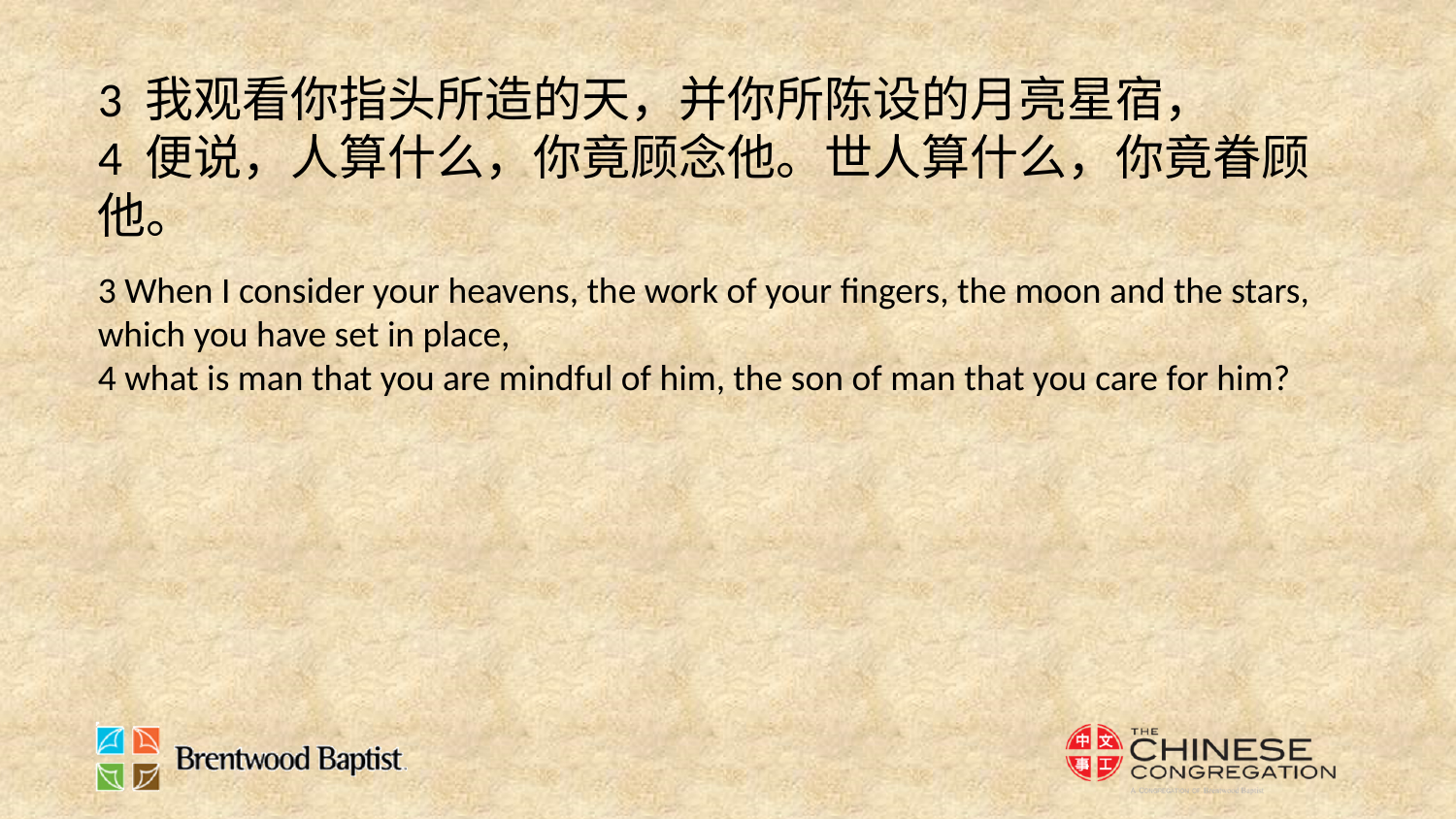

3 我观看你指头所造的天，并你所陈设的月亮星宿，
4 便说，人算什么，你竟顾念他。世人算什么，你竟眷顾他。

3 When I consider your heavens, the work of your fingers, the moon and the stars, which you have set in place,
4 what is man that you are mindful of him, the son of man that you care for him?